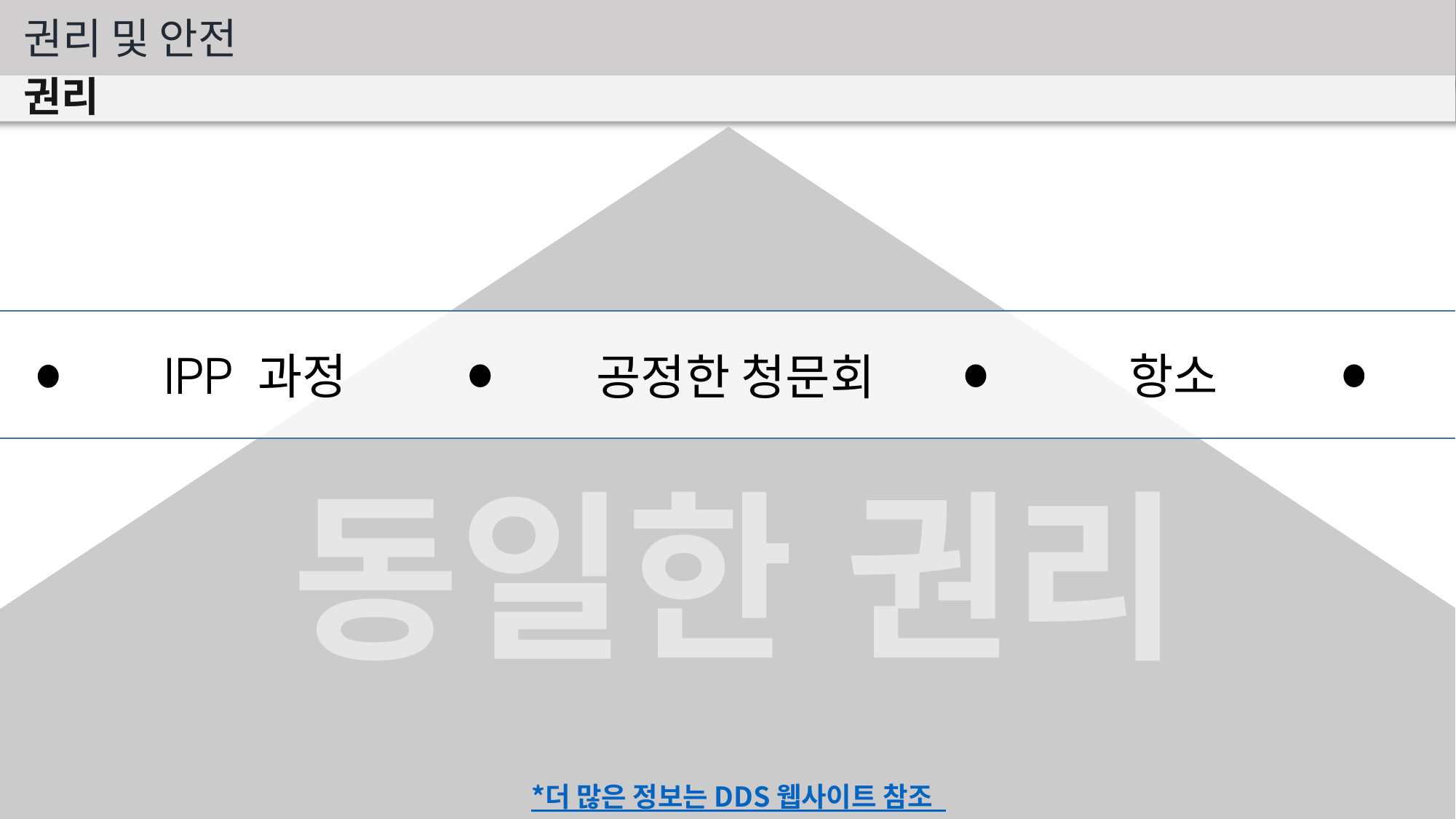

권리 및 안전
권리
IPP 과정
항소
공정한 청문회

동일한 권리
*더 많은 정보는 DDS 웹사이트 참조